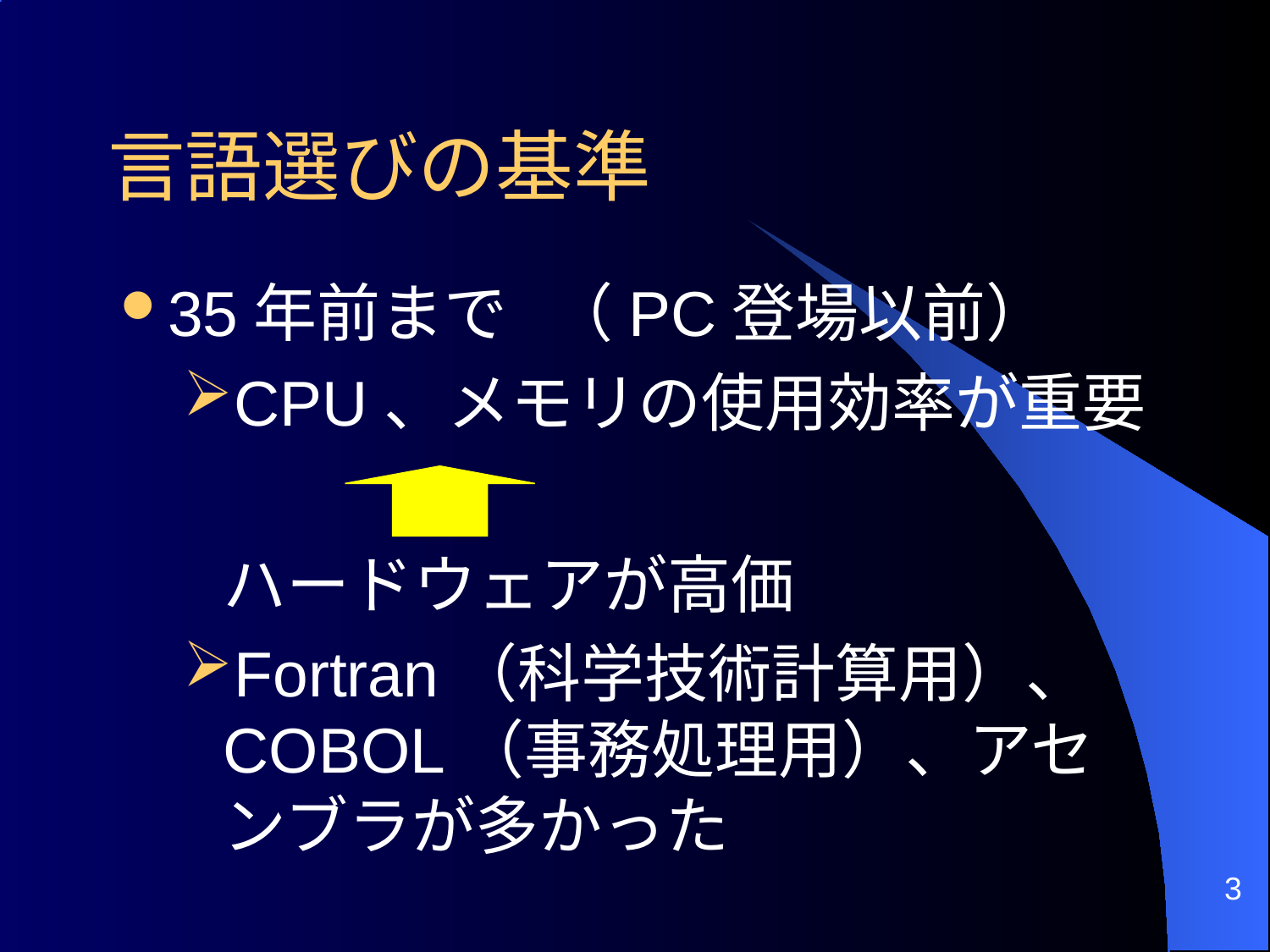

言語選びの基準
35年前まで   （PC登場以前）
CPU、メモリの使用効率が重要

	ハードウェアが高価
Fortran（科学技術計算用）、COBOL（事務処理用）、アセンブラが多かった

3